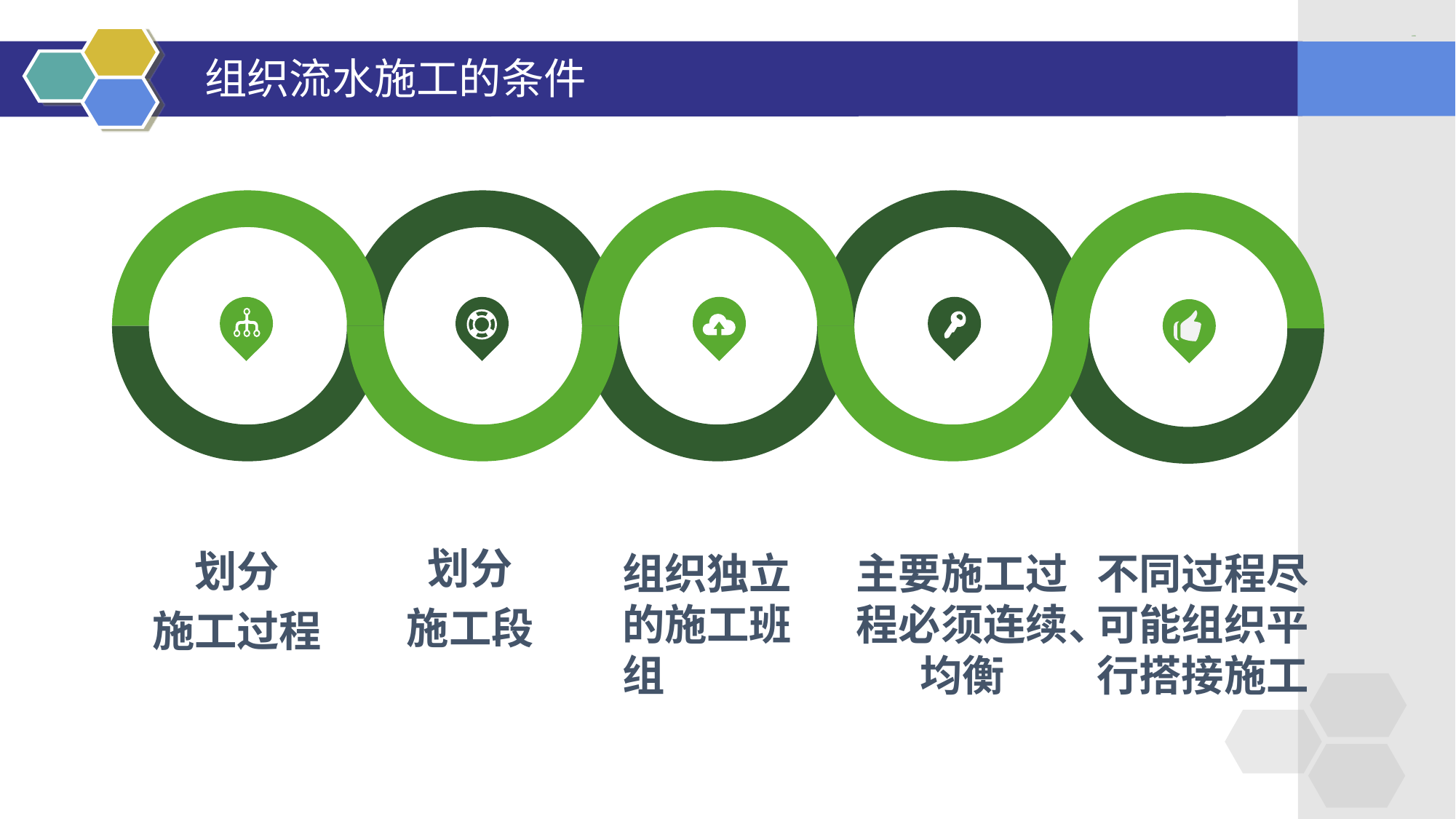

LOGO
# 组织流水施工的条件

划分
施工段
划分
施工过程
组织独立的施工班组
主要施工过程必须连续、均衡
不同过程尽可能组织平行搭接施工